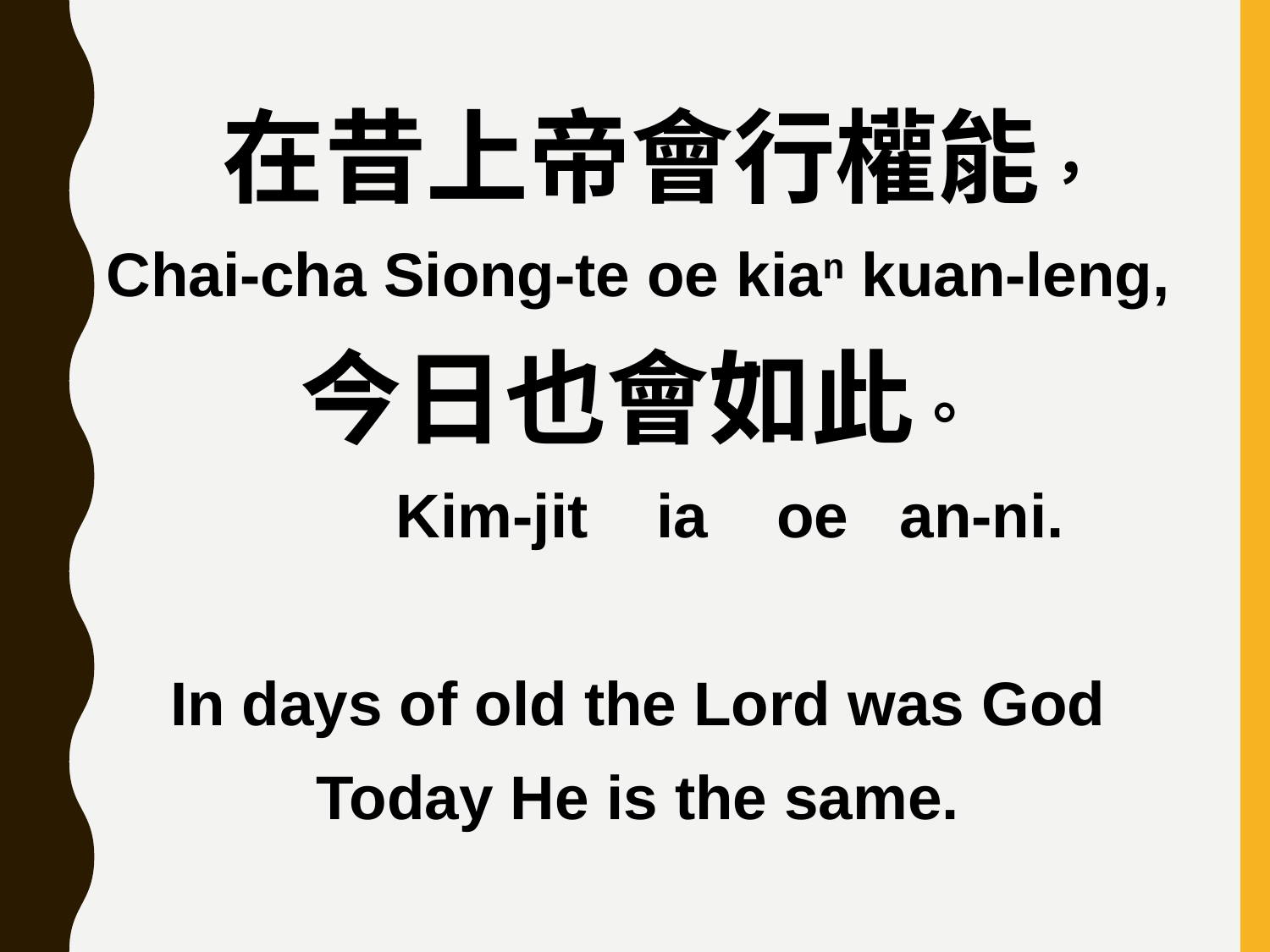

在昔上帝會行權能，
Chai-cha Siong-te oe kian kuan-leng,
今日也會如此。
                      Kim-jit    ia    oe   an-ni.

In days of old the Lord was God
Today He is the same.